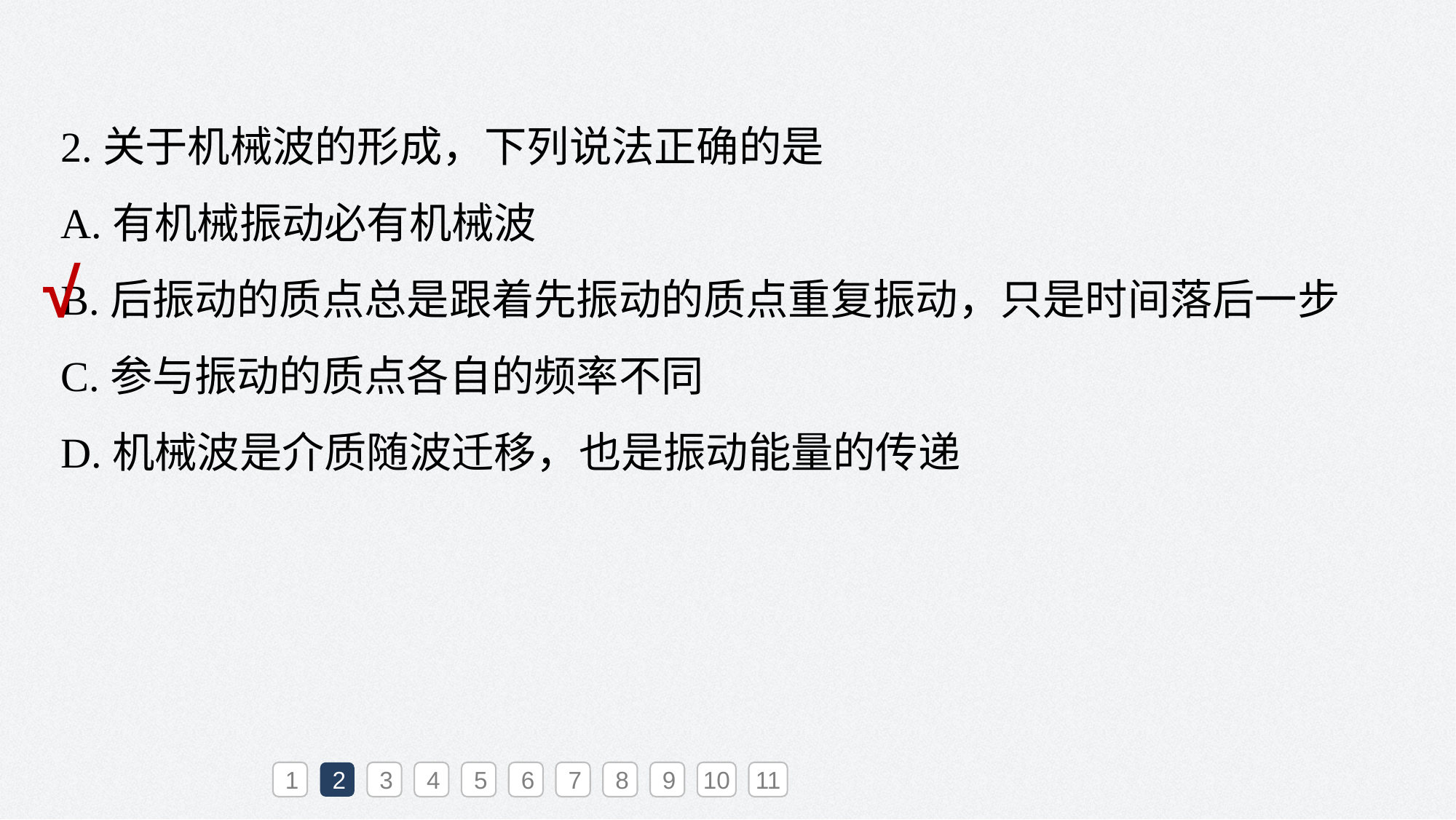

2.关于机械波的形成，下列说法正确的是
A.有机械振动必有机械波
B.后振动的质点总是跟着先振动的质点重复振动，只是时间落后一步
C.参与振动的质点各自的频率不同
D.机械波是介质随波迁移，也是振动能量的传递
√
1
2
3
4
5
6
7
8
9
10
11